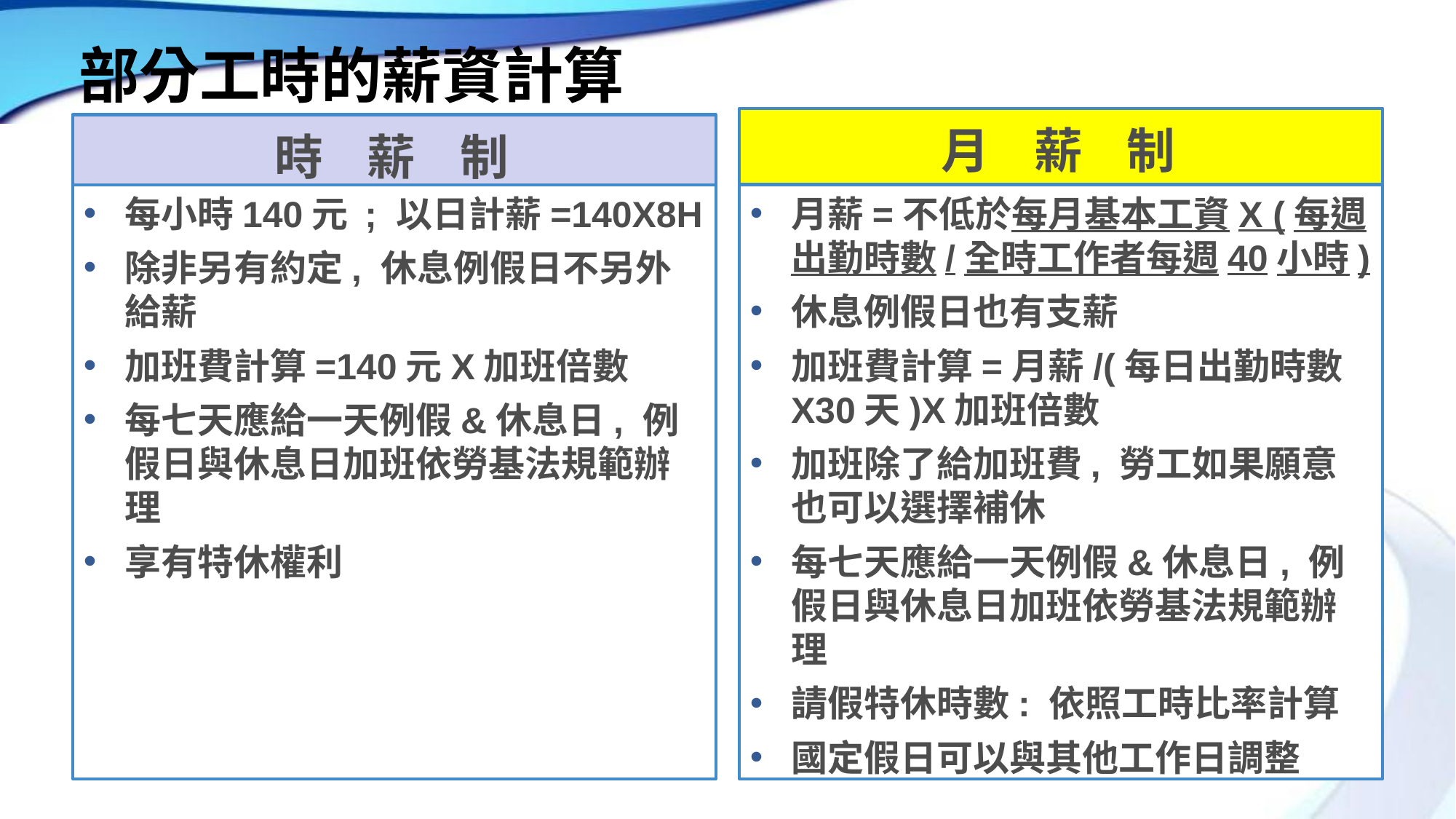

# 部分工時的薪資計算
月    薪    制
時    薪    制
每小時140元 ; 以日計薪=140X8H
除非另有約定, 休息例假日不另外給薪
加班費計算=140元X加班倍數
每七天應給一天例假&休息日, 例假日與休息日加班依勞基法規範辦理
享有特休權利

月薪=不低於每月基本工資X (每週出勤時數/全時工作者每週40小時)
休息例假日也有支薪
加班費計算=月薪/(每日出勤時數X30天)X加班倍數
加班除了給加班費, 勞工如果願意也可以選擇補休
每七天應給一天例假&休息日, 例假日與休息日加班依勞基法規範辦理
請假特休時數: 依照工時比率計算
國定假日可以與其他工作日調整